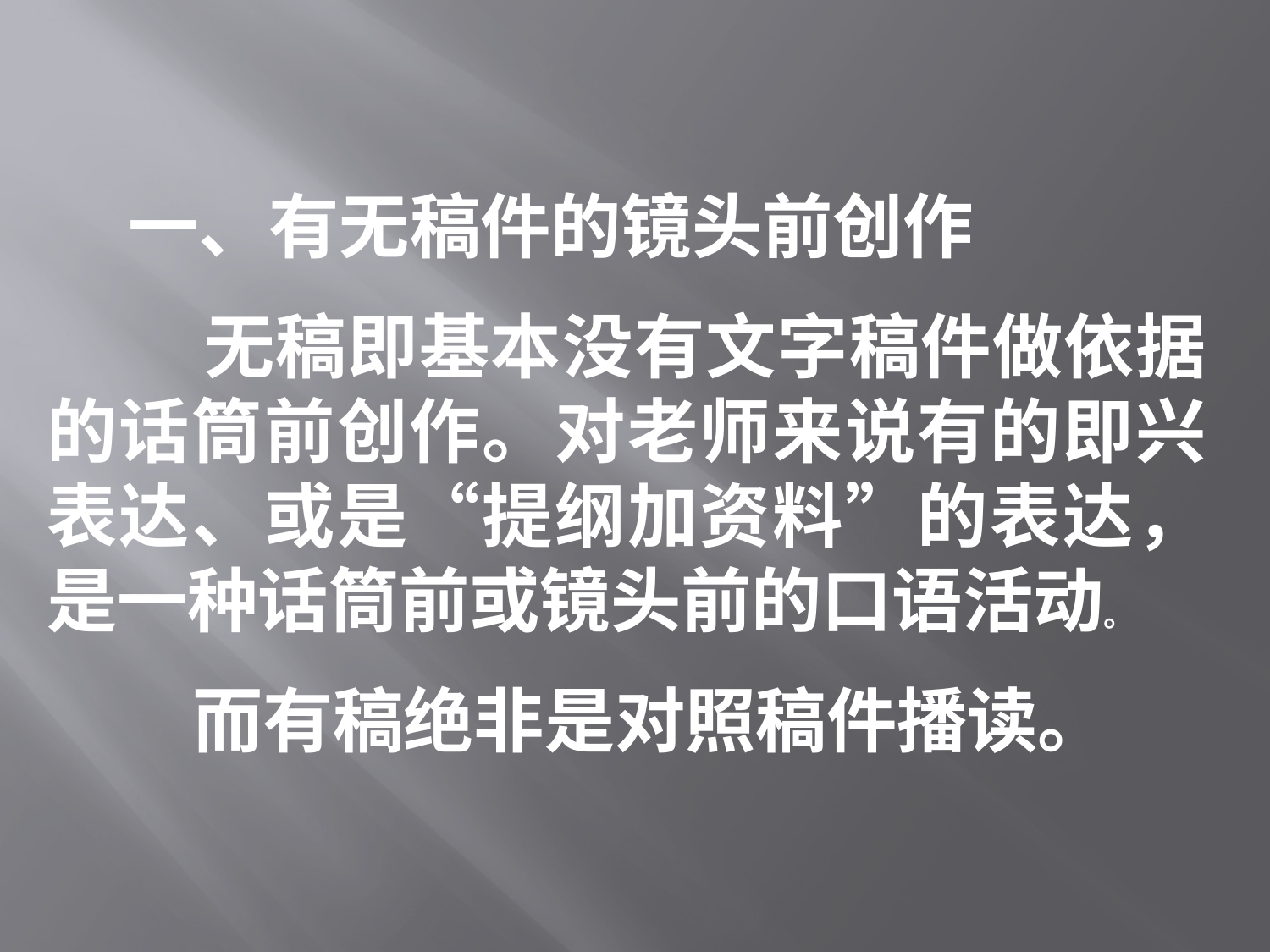

一、有无稿件的镜头前创作
        无稿即基本没有文字稿件做依据的话筒前创作。对老师来说有的即兴表达、或是“提纲加资料”的表达，是一种话筒前或镜头前的口语活动。
        而有稿绝非是对照稿件播读。